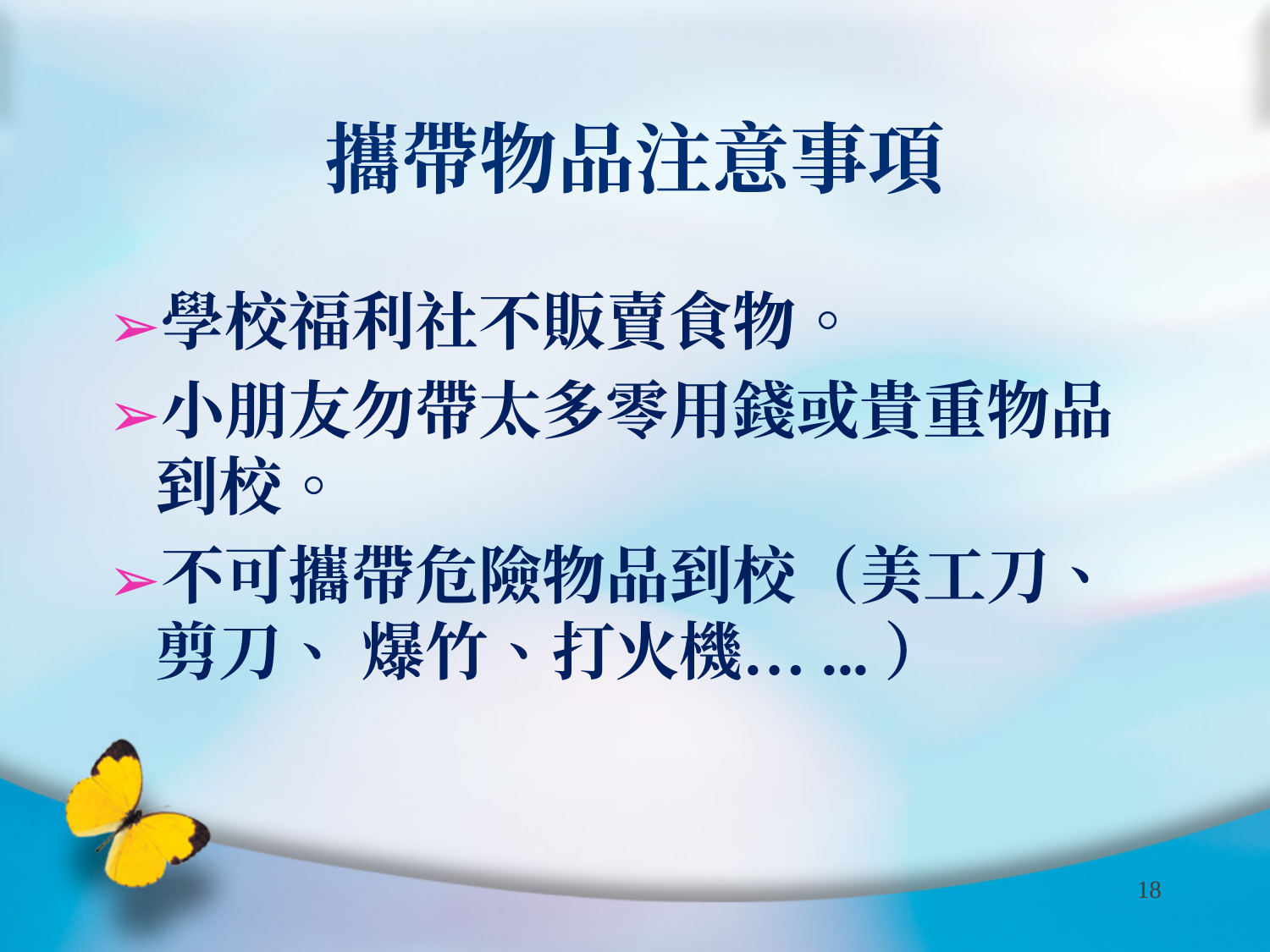

# 攜帶物品注意事項
學校福利社不販賣食物。
小朋友勿帶太多零用錢或貴重物品到校。
不可攜帶危險物品到校（美工刀、剪刀、 爆竹、打火機…...）
18